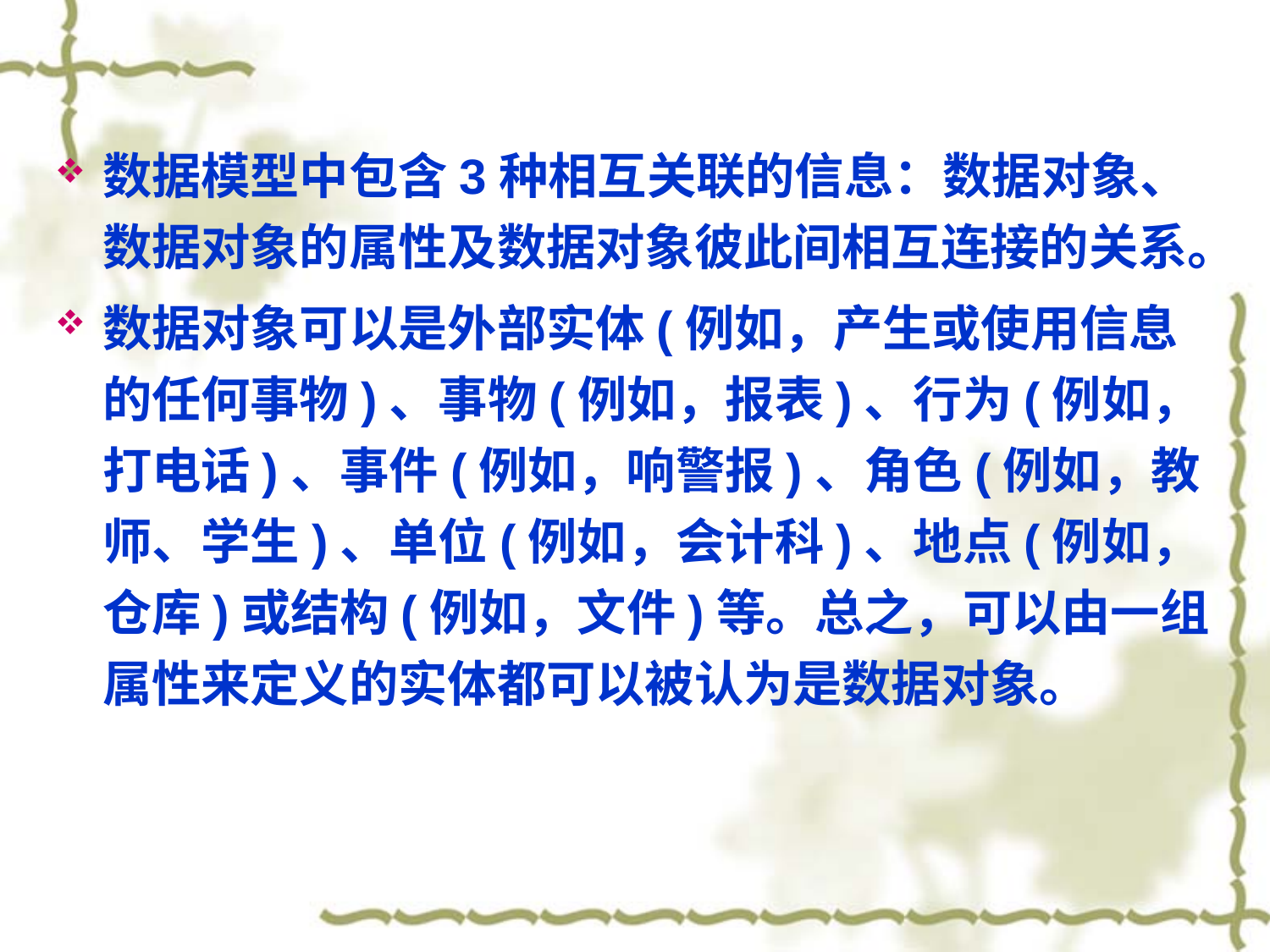

数据模型中包含3种相互关联的信息：数据对象、数据对象的属性及数据对象彼此间相互连接的关系。
数据对象可以是外部实体(例如，产生或使用信息的任何事物)、事物(例如，报表)、行为(例如，打电话)、事件(例如，响警报)、角色(例如，教师、学生)、单位(例如，会计科)、地点(例如，仓库)或结构(例如，文件)等。总之，可以由一组属性来定义的实体都可以被认为是数据对象。